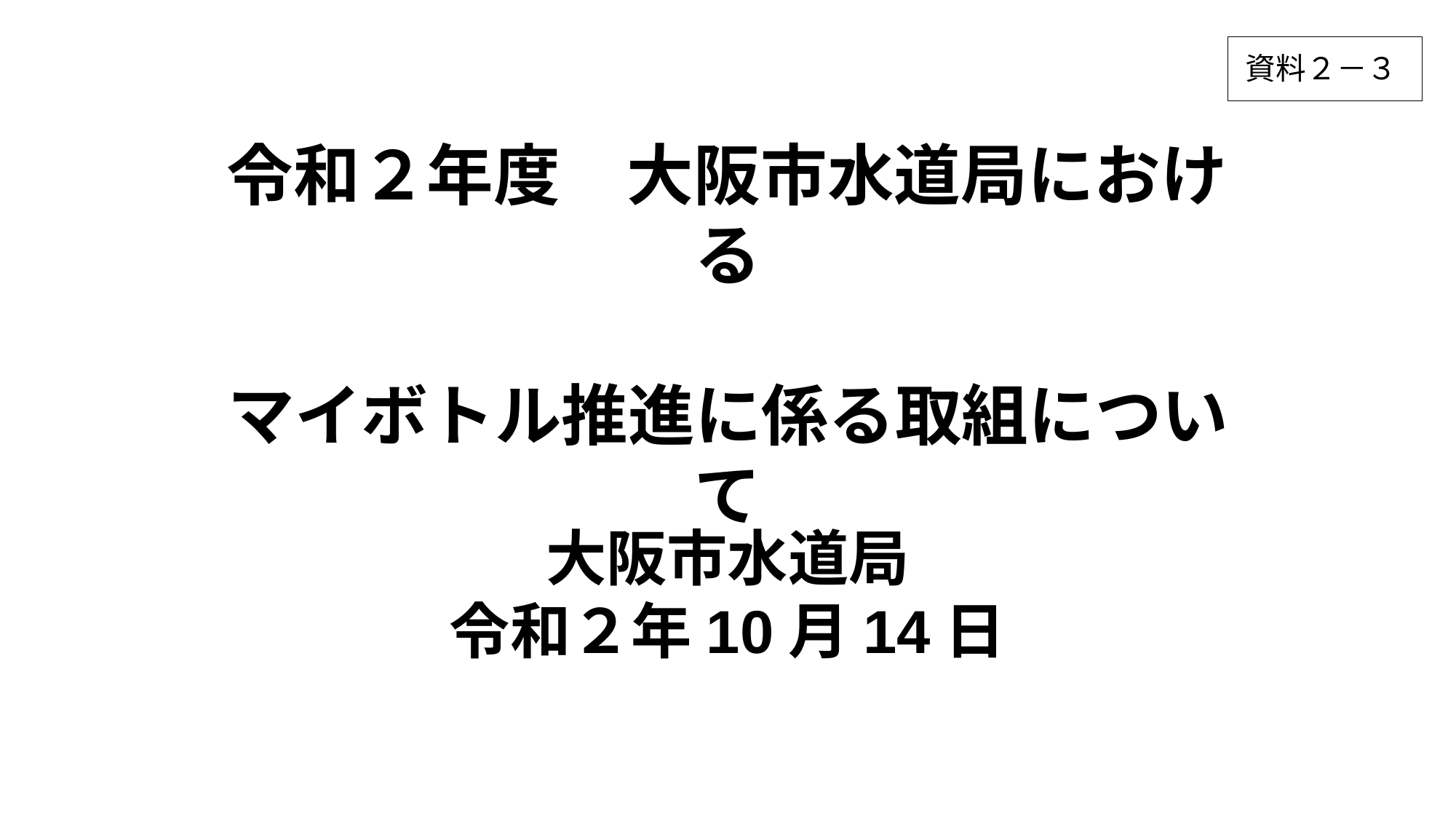

資料２－３
令和２年度　大阪市水道局における

マイボトル推進に係る取組について
大阪市水道局
令和２年10月14日